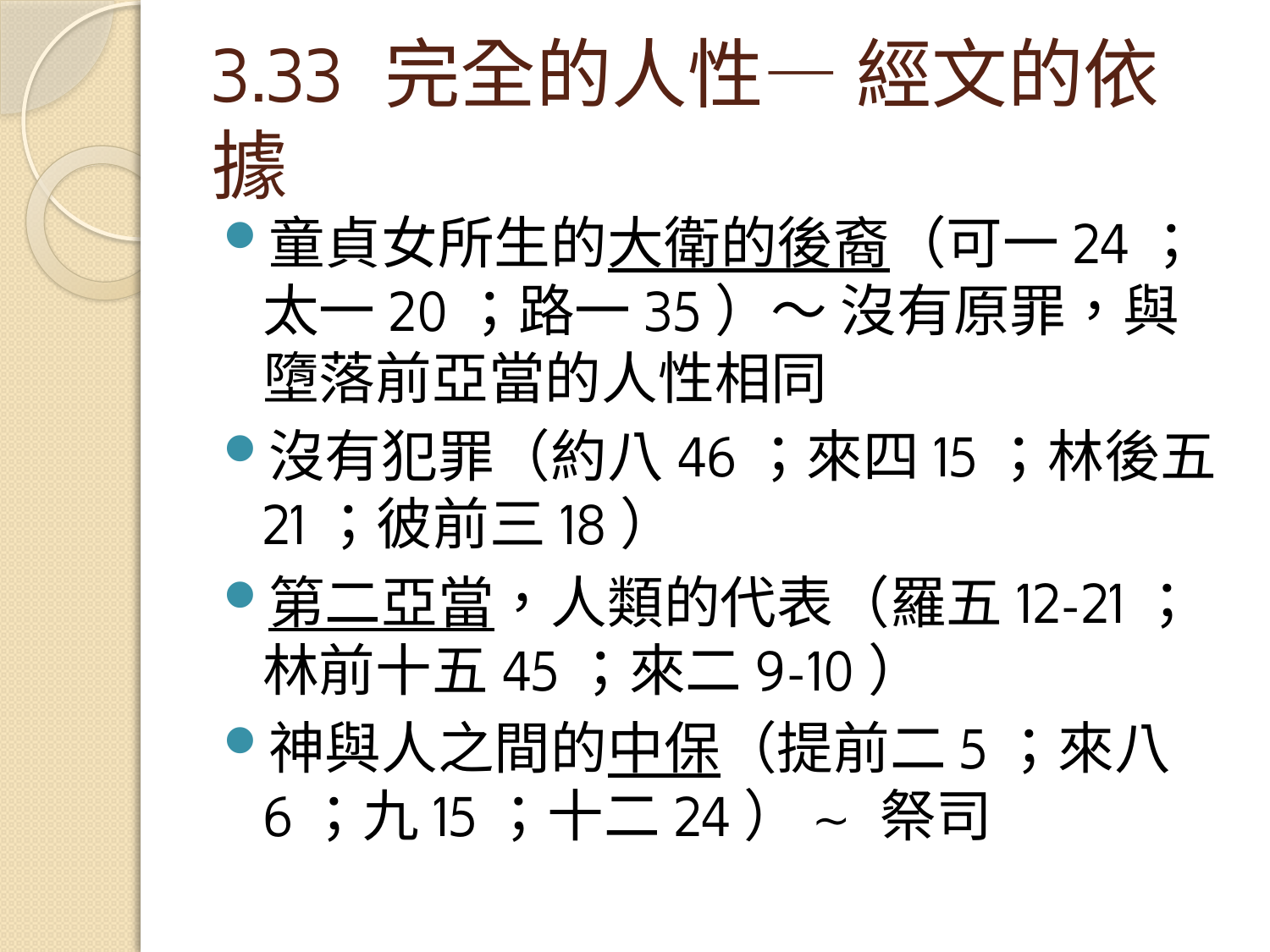

# 3.33 完全的人性— 經文的依據
童貞女所生的大衛的後裔（可一24；太一20；路一35）～ 沒有原罪，與墮落前亞當的人性相同
沒有犯罪（約八46；來四15；林後五21；彼前三18）
第二亞當，人類的代表（羅五12-21； 林前十五45；來二9-10）
神與人之間的中保（提前二5；來八6；九15；十二24）~ 祭司